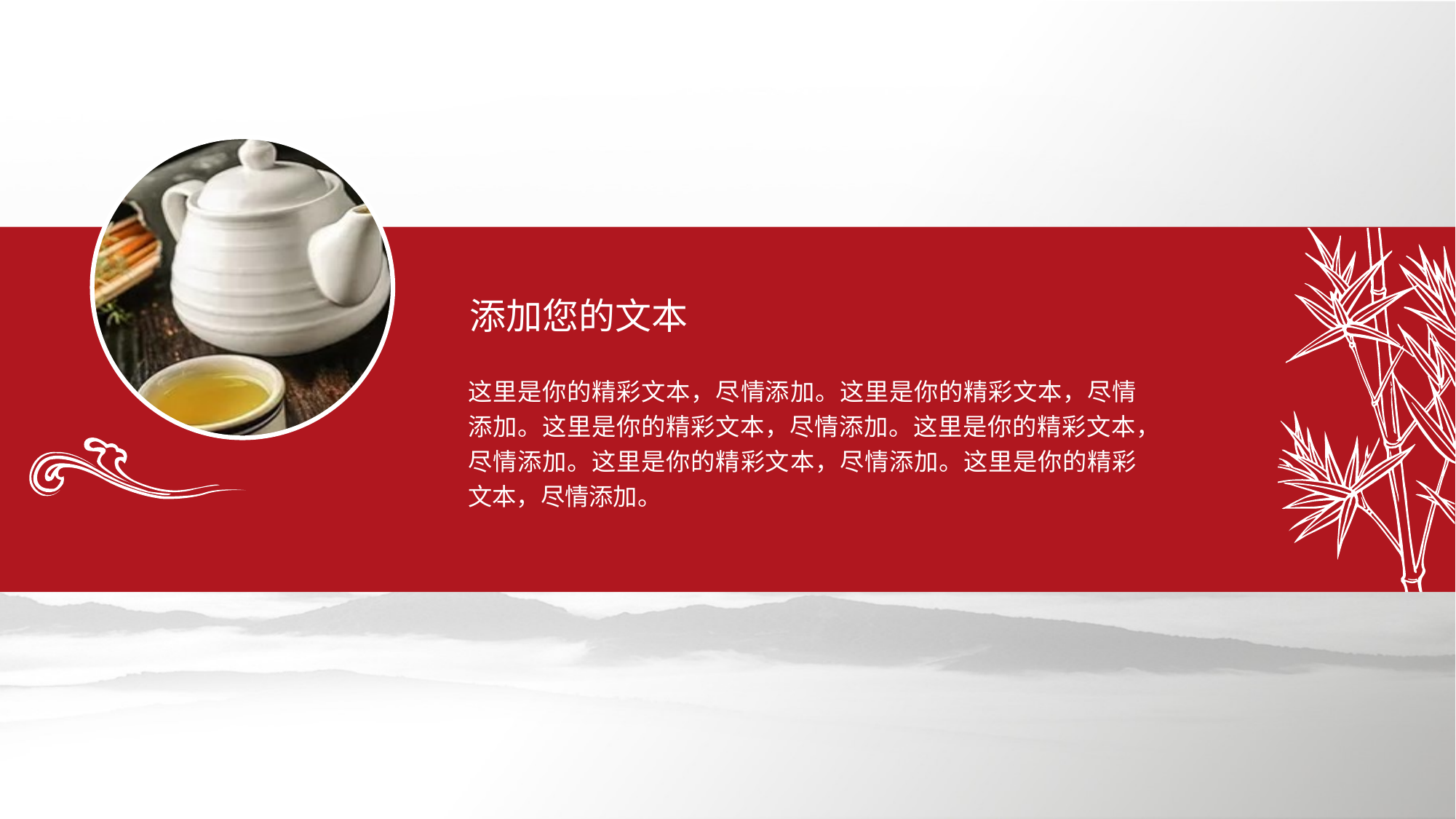

添加您的文本
这里是你的精彩文本，尽情添加。这里是你的精彩文本，尽情添加。这里是你的精彩文本，尽情添加。这里是你的精彩文本，尽情添加。这里是你的精彩文本，尽情添加。这里是你的精彩文本，尽情添加。